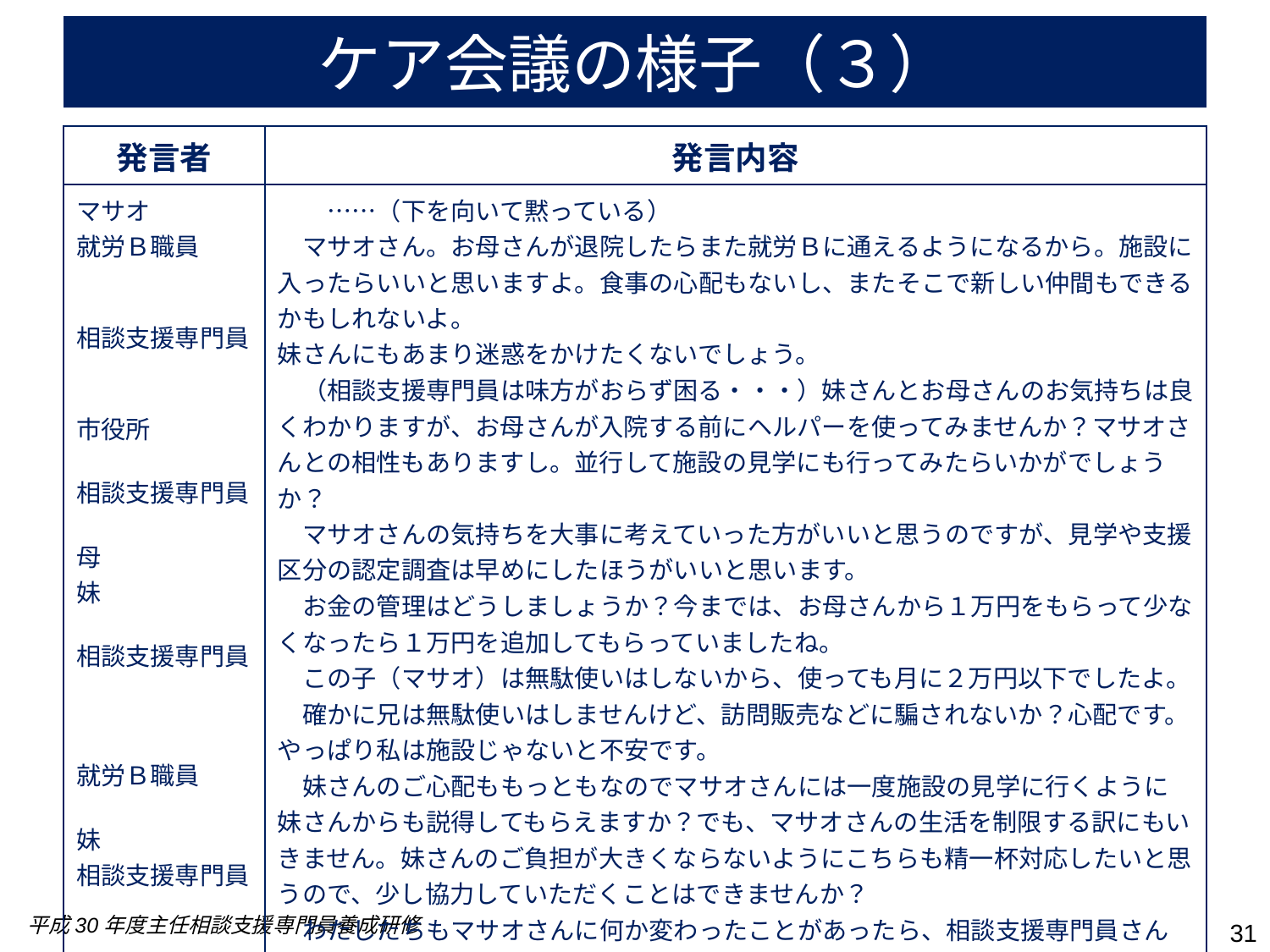

# ケア会議の様子（３）
| 発言者 | 発言内容 |
| --- | --- |
| マサオ 就労Ｂ職員 相談支援専門員 市役所 相談支援専門員 母 妹 相談支援専門員 就労Ｂ職員 妹 相談支援専門員 | ……（下を向いて黙っている） 　マサオさん。お母さんが退院したらまた就労Ｂに通えるようになるから。施設に入ったらいいと思いますよ。食事の心配もないし、またそこで新しい仲間もできるかもしれないよ。 妹さんにもあまり迷惑をかけたくないでしょう。 　（相談支援専門員は味方がおらず困る・・・）妹さんとお母さんのお気持ちは良くわかりますが、お母さんが入院する前にヘルパーを使ってみませんか？マサオさんとの相性もありますし。並行して施設の見学にも行ってみたらいかがでしょうか？ 　マサオさんの気持ちを大事に考えていった方がいいと思うのですが、見学や支援区分の認定調査は早めにしたほうがいいと思います。 　お金の管理はどうしましょうか？今までは、お母さんから１万円をもらって少なくなったら１万円を追加してもらっていましたね。 　この子（マサオ）は無駄使いはしないから、使っても月に２万円以下でしたよ。 　確かに兄は無駄使いはしませんけど、訪問販売などに騙されないか？心配です。やっぱり私は施設じゃないと不安です。 　妹さんのご心配ももっともなのでマサオさんには一度施設の見学に行くように妹さんからも説得してもらえますか？でも、マサオさんの生活を制限する訳にもいきません。妹さんのご負担が大きくならないようにこちらも精一杯対応したいと思うので、少し協力していただくことはできませんか？ 　わたしたちもマサオさんに何か変わったことがあったら、相談支援専門員さんと連絡を取り合うようにします。 　そこまで言うならわかりました。できるだけ引き落としにして金銭管理は私がします。 　マサオさん。できるだけ家で暮らせるように考えていきたいと思っているけれど、妹さんやお母さんも心配しているので施設の見学は行きましょうね。それからまた相談することにしましょう。（終了） |
平成30年度主任相談支援専門員養成研修
31